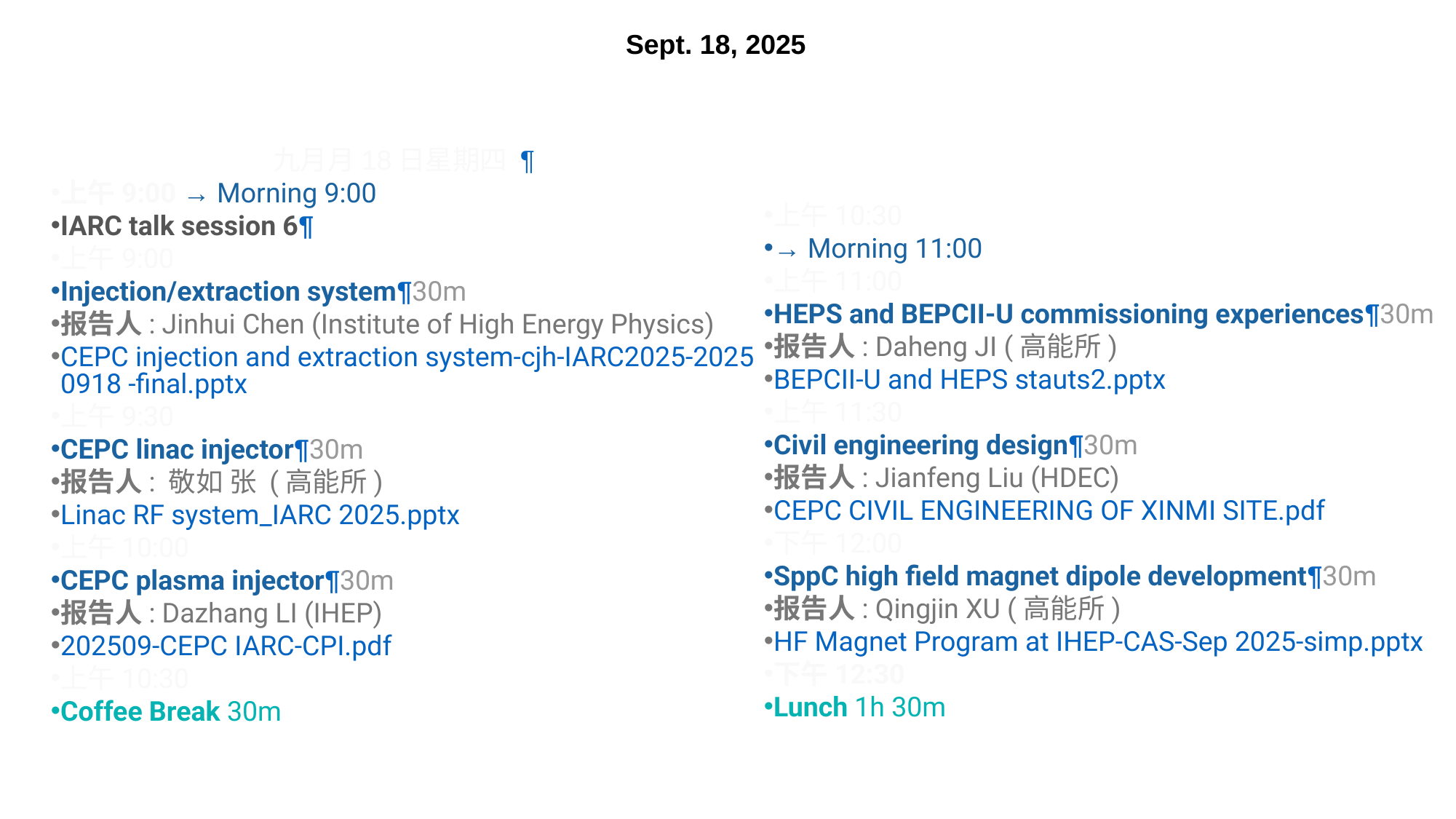

Sept. 18, 2025
九月月18日星期四 ¶
上午9:00 → Morning 9:00
IARC talk session 6¶
上午9:00
Injection/extraction system¶30m
报告人: Jinhui Chen (Institute of High Energy Physics)
CEPC injection and extraction system-cjh-IARC2025-20250918 -final.pptx
上午9:30
CEPC linac injector¶30m
报告人: 敬如 张 (高能所)
Linac RF system_IARC 2025.pptx
上午10:00
CEPC plasma injector¶30m
报告人: Dazhang LI (IHEP)
202509-CEPC IARC-CPI.pdf
上午10:30
Coffee Break 30m
上午10:30
→ Morning 11:00
上午11:00
HEPS and BEPCII-U commissioning experiences¶30m
报告人: Daheng JI (高能所)
BEPCII-U and HEPS stauts2.pptx
上午11:30
Civil engineering design¶30m
报告人: Jianfeng Liu (HDEC)
CEPC CIVIL ENGINEERING OF XINMI SITE.pdf
下午12:00
SppC high field magnet dipole development¶30m
报告人: Qingjin XU (高能所)
HF Magnet Program at IHEP-CAS-Sep 2025-simp.pptx
下午12:30
Lunch 1h 30m